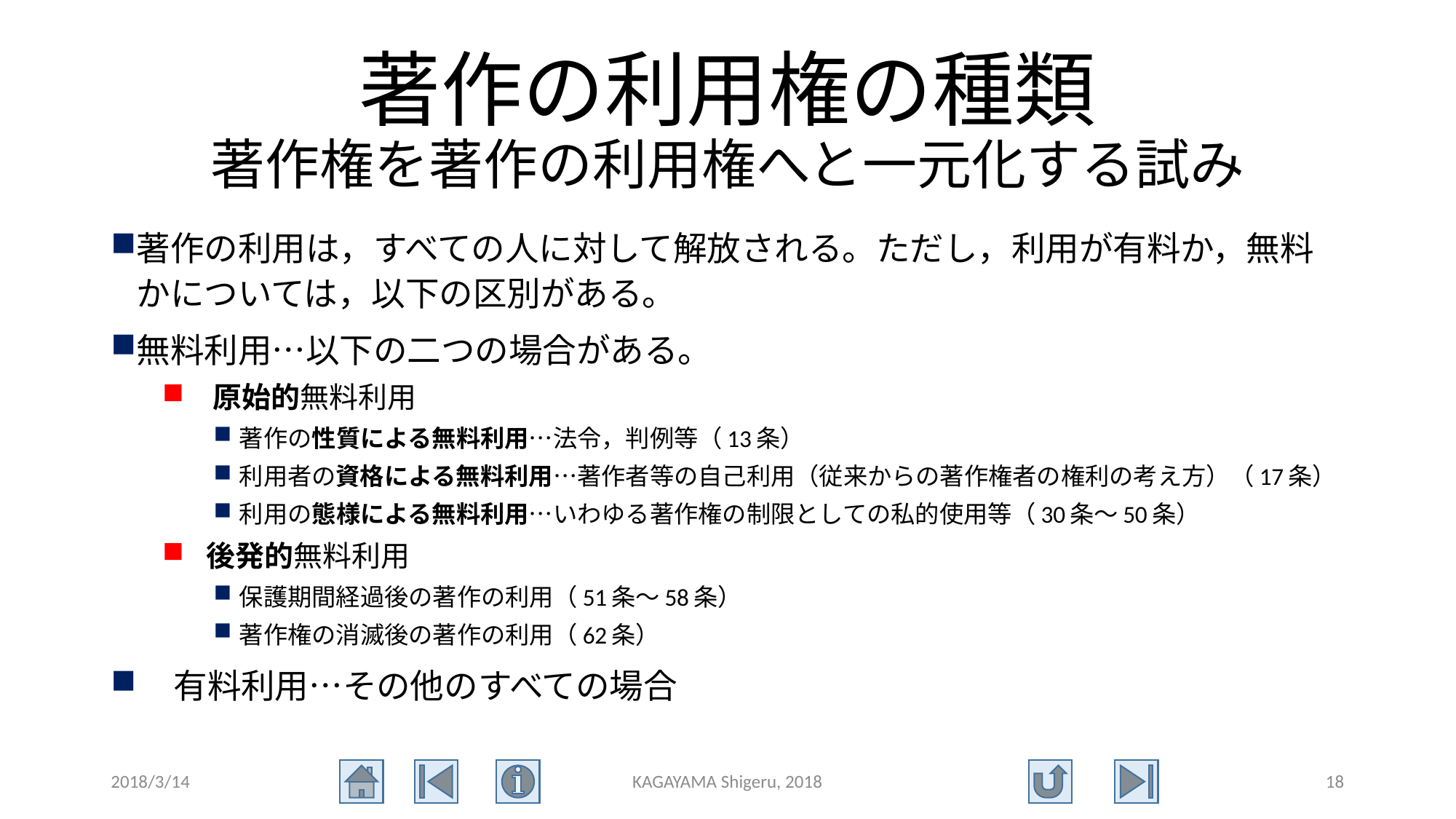

# 著作の利用権の種類 著作権を著作の利用権へと一元化する試み
著作の利用は，すべての人に対して解放される。ただし，利用が有料か，無料かについては，以下の区別がある。
無料利用…以下の二つの場合がある。
   原始的無料利用
著作の性質による無料利用…法令，判例等（13条）
利用者の資格による無料利用…著作者等の自己利用（従来からの著作権者の権利の考え方）（17条）
利用の態様による無料利用…いわゆる著作権の制限としての私的使用等（30条～50条）
  後発的無料利用
保護期間経過後の著作の利用（51条～58条）
著作権の消滅後の著作の利用（62条）
    有料利用…その他のすべての場合
2018/3/14
KAGAYAMA Shigeru, 2018
18